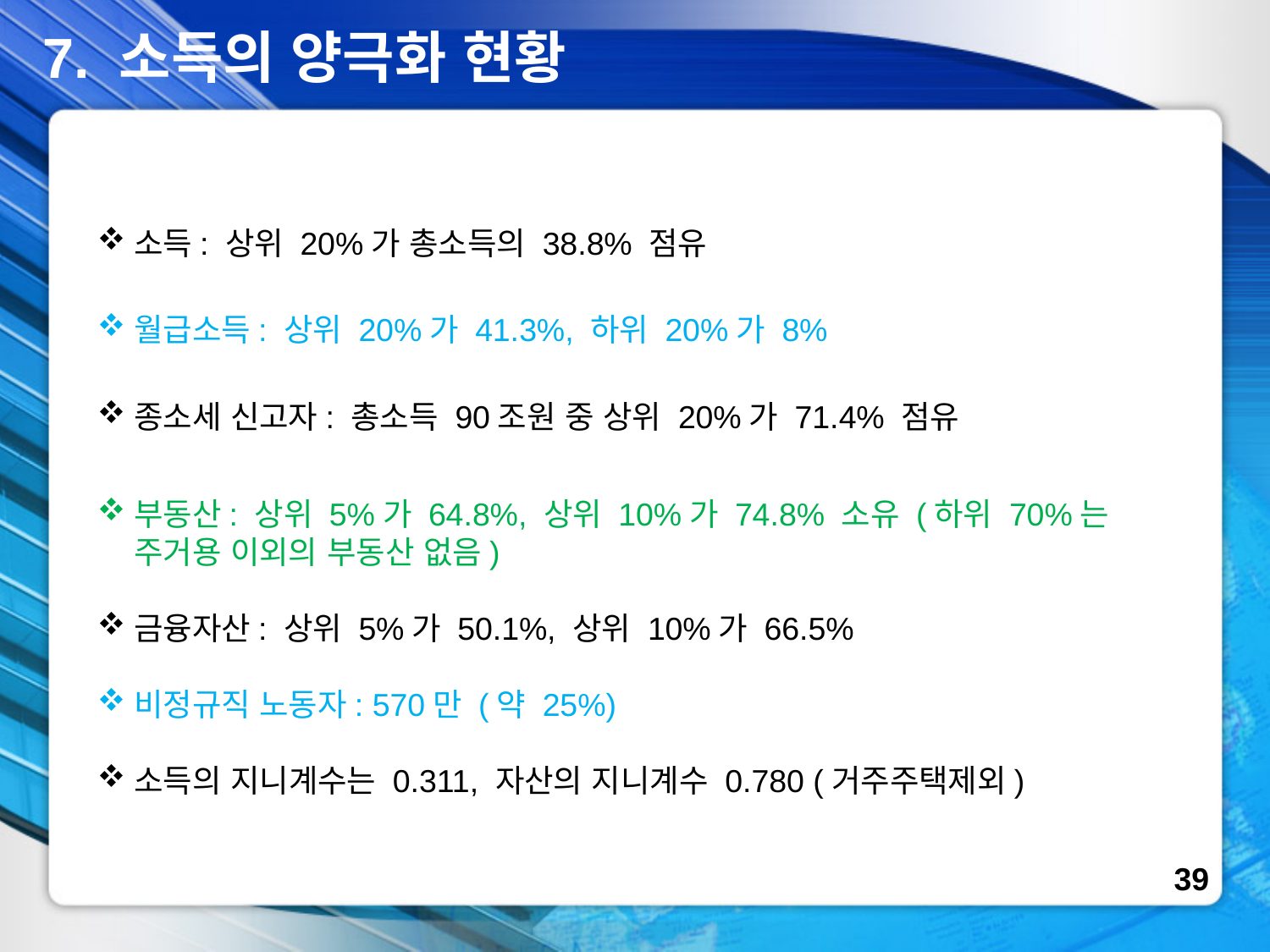

7. 소득의 양극화 현황

소득: 상위 20%가 총소득의 38.8% 점유

월급소득: 상위 20%가 41.3%, 하위 20%가 8%

종소세 신고자: 총소득 90조원 중 상위 20%가 71.4% 점유

부동산: 상위 5%가 64.8%, 상위 10%가 74.8% 소유 (하위 70%는 주거용 이외의 부동산 없음)

금융자산: 상위 5%가 50.1%, 상위 10%가 66.5%

비정규직 노동자: 570만 (약 25%)

소득의 지니계수는 0.311, 자산의 지니계수 0.780 (거주주택제외)
39